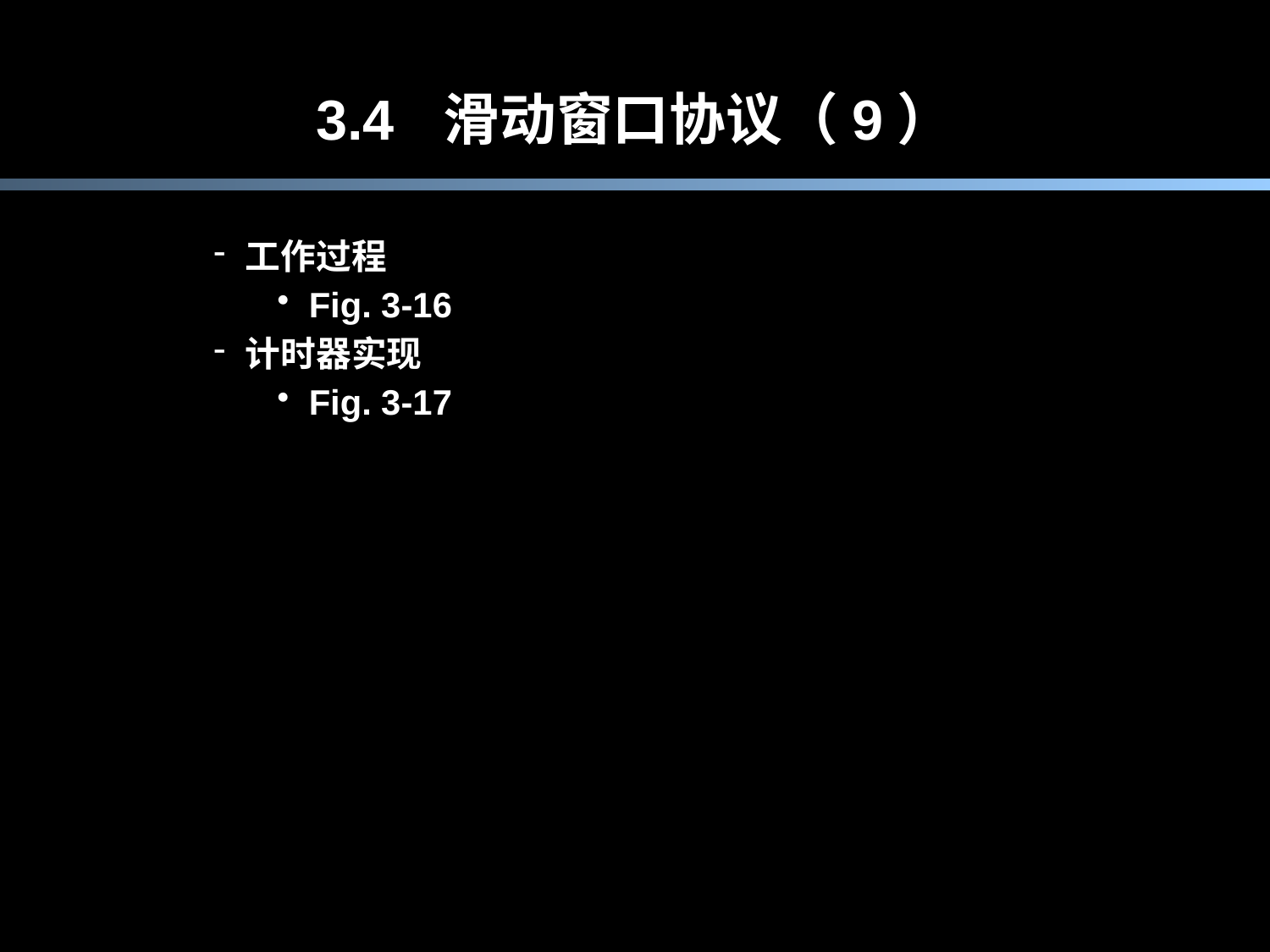

# 3.4	滑动窗口协议（9）
工作过程
Fig. 3-16
计时器实现
Fig. 3-17